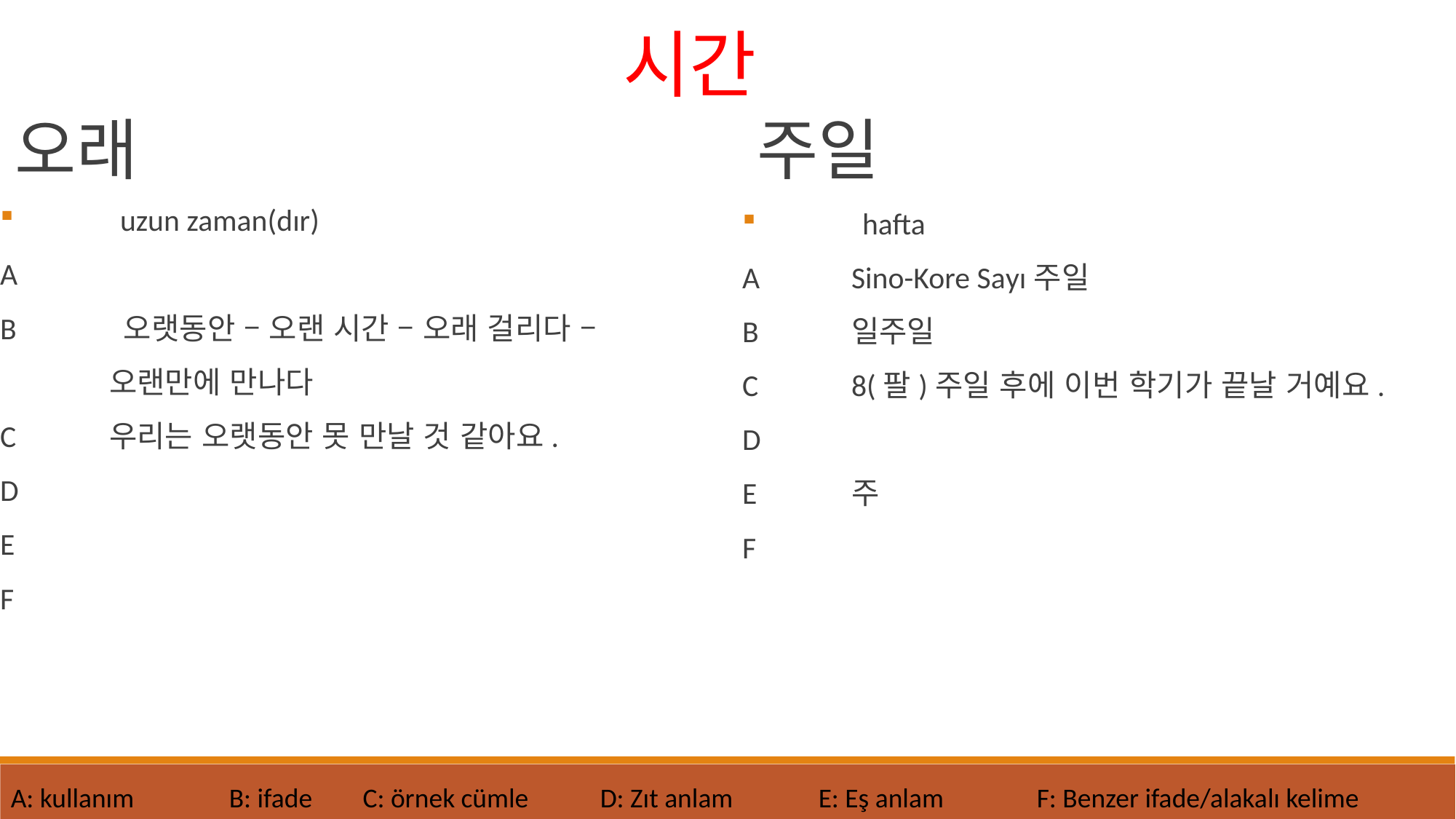

시간
오래
주일
	uzun zaman(dır)
A
B	 오랫동안 – 오랜 시간 – 오래 걸리다 –
	오랜만에 만나다
C	우리는 오랫동안 못 만날 것 같아요.
D
E
F

	hafta
A	Sino-Kore Sayı주일
B	일주일
C	8(팔)주일 후에 이번 학기가 끝날 거예요.
D
E	주
F

A: kullanım 	B: ifade	    C: örnek cümle
D: Zıt anlam	E: Eş anlam	F: Benzer ifade/alakalı kelime